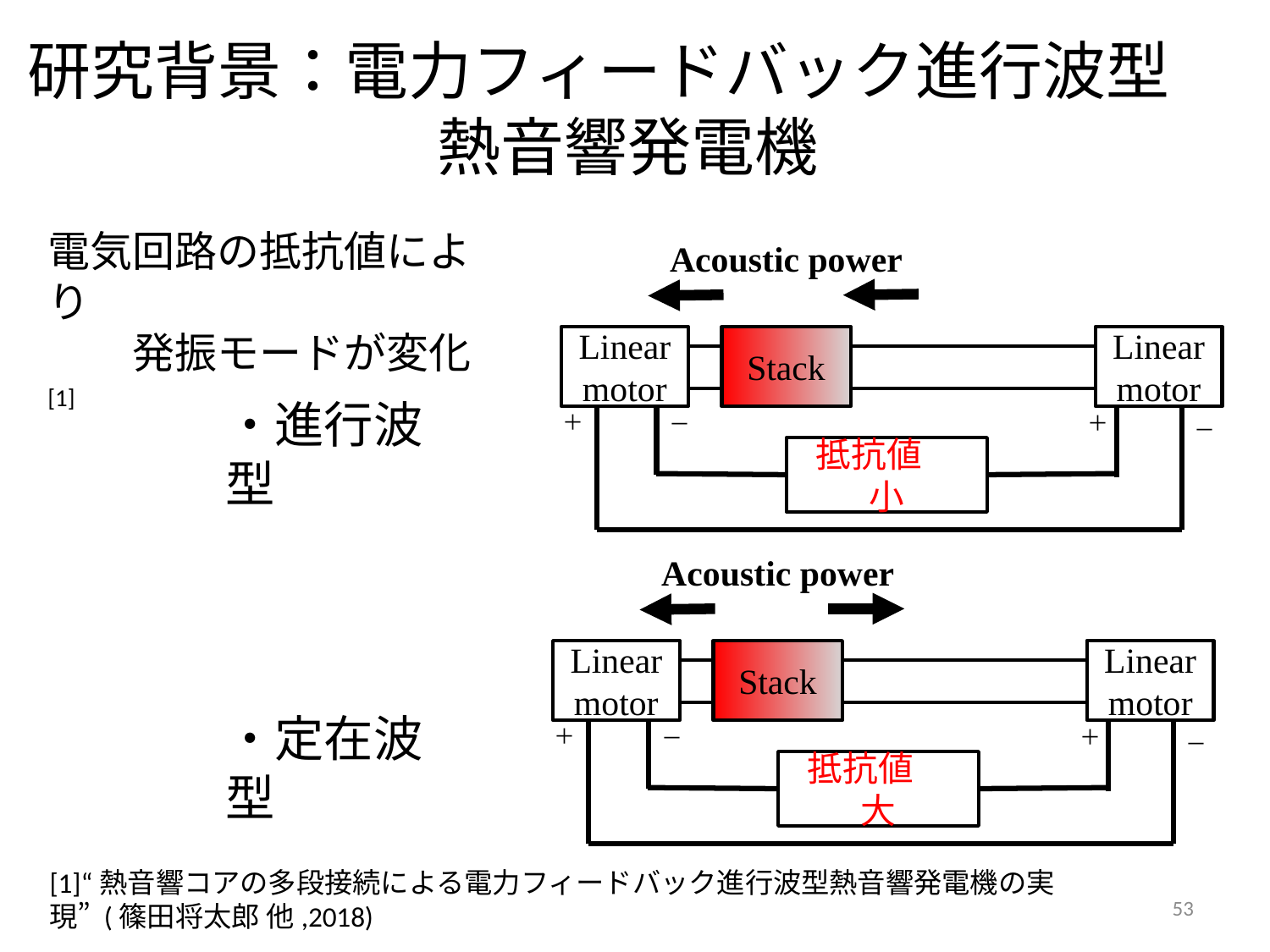

# 研究背景：電力フィードバック進行波型 　　　　　　  熱音響発電機
電気回路の抵抗値により
　　発振モードが変化[1]
Acoustic power
Stack
Linear
motor
Linear
motor

＋
＋
－
－
抵抗値　小
・進行波型
Acoustic power
Stack
Linear
motor
Linear
motor

＋
＋
－
－
抵抗値　大
・定在波型
[1]“熱音響コアの多段接続による電力フィードバック進行波型熱音響発電機の実現” (篠田将太郎 他,2018)
53